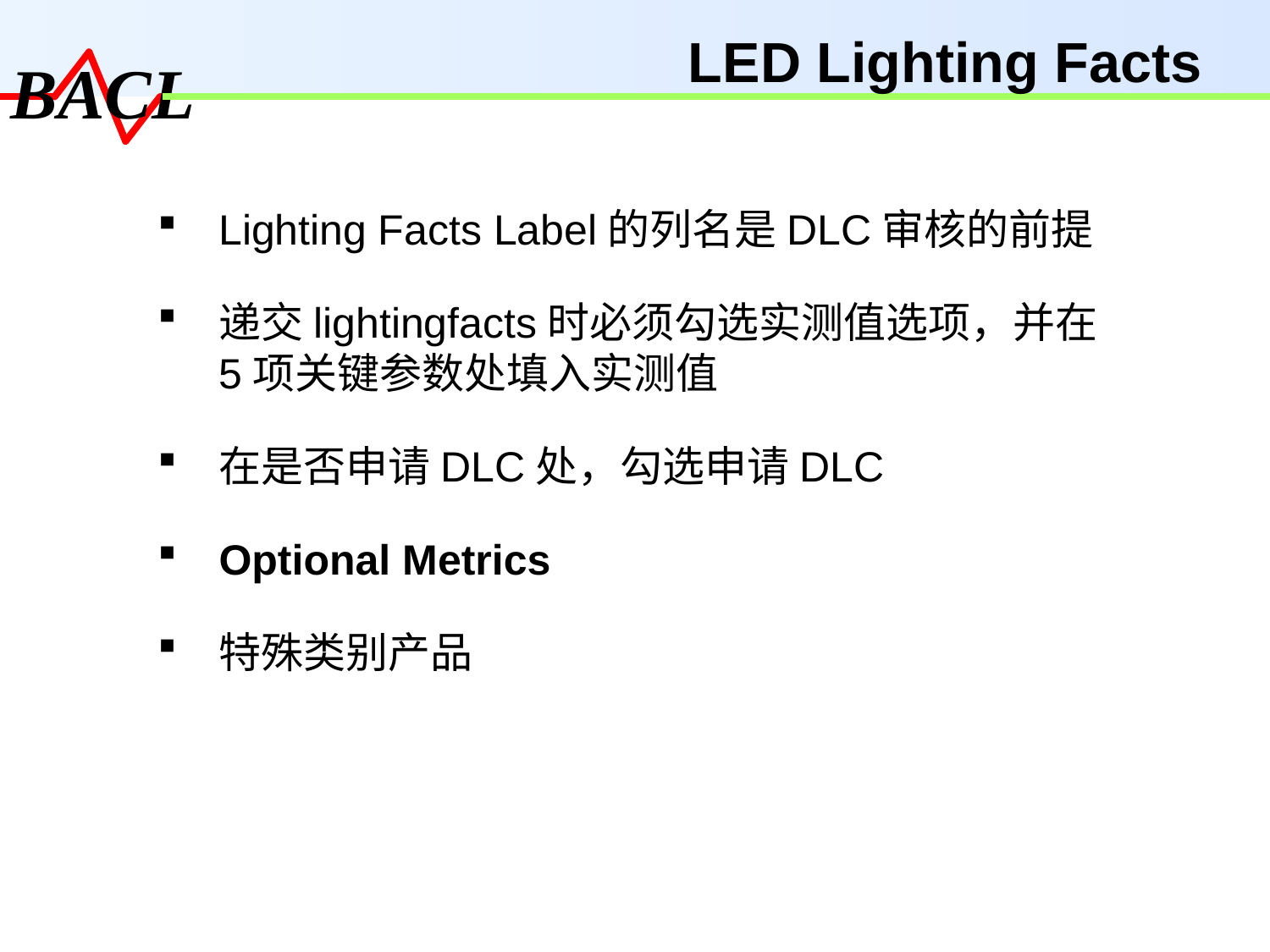

LED Lighting Facts
Lighting Facts Label的列名是DLC审核的前提
递交lightingfacts时必须勾选实测值选项，并在5项关键参数处填入实测值
在是否申请DLC处，勾选申请DLC
Optional Metrics
特殊类别产品